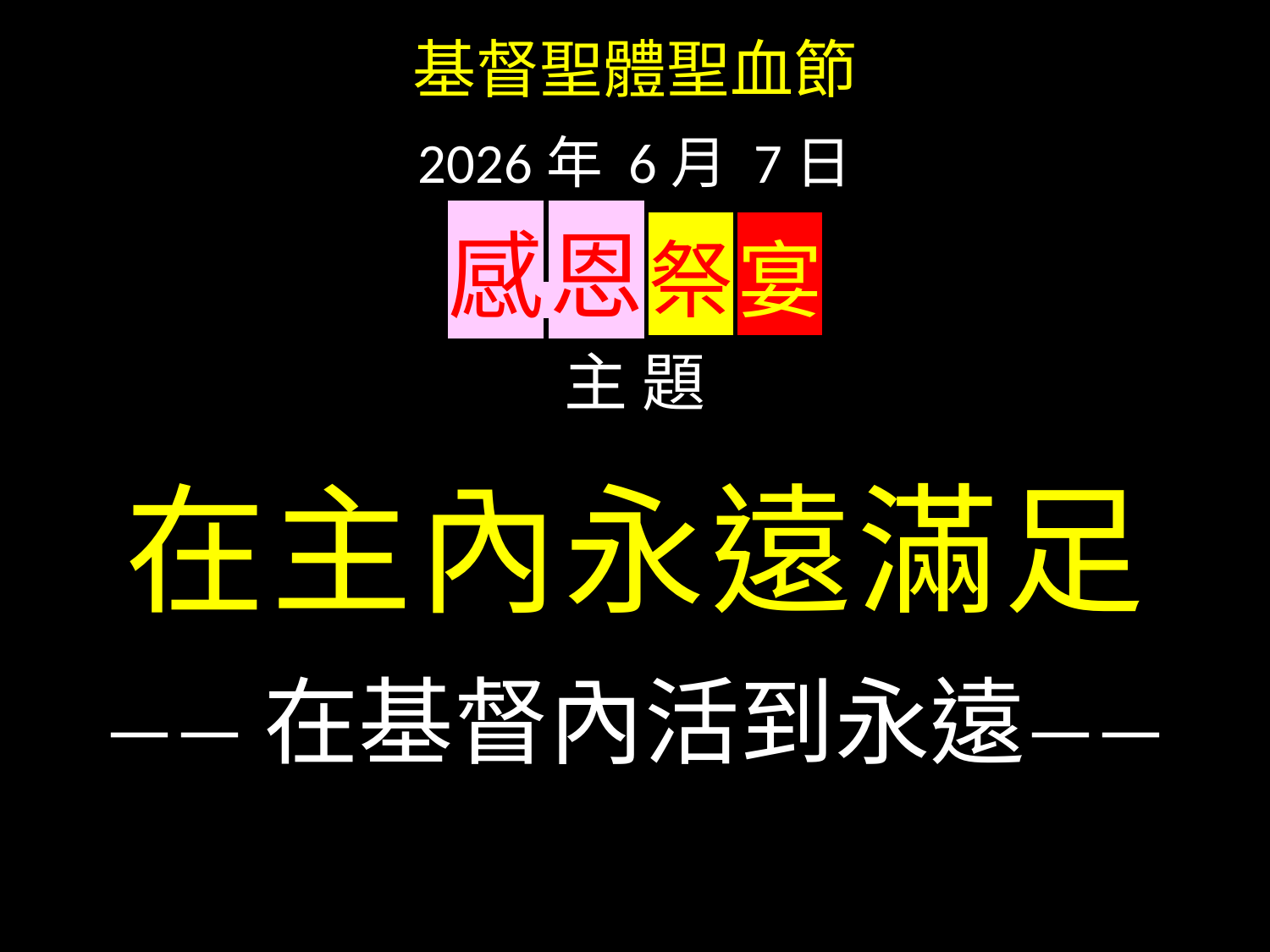

基督聖體聖血節
2026年 6月 7日
感 恩 祭 宴

主 題
在主內永遠滿足
——在基督內活到永遠——